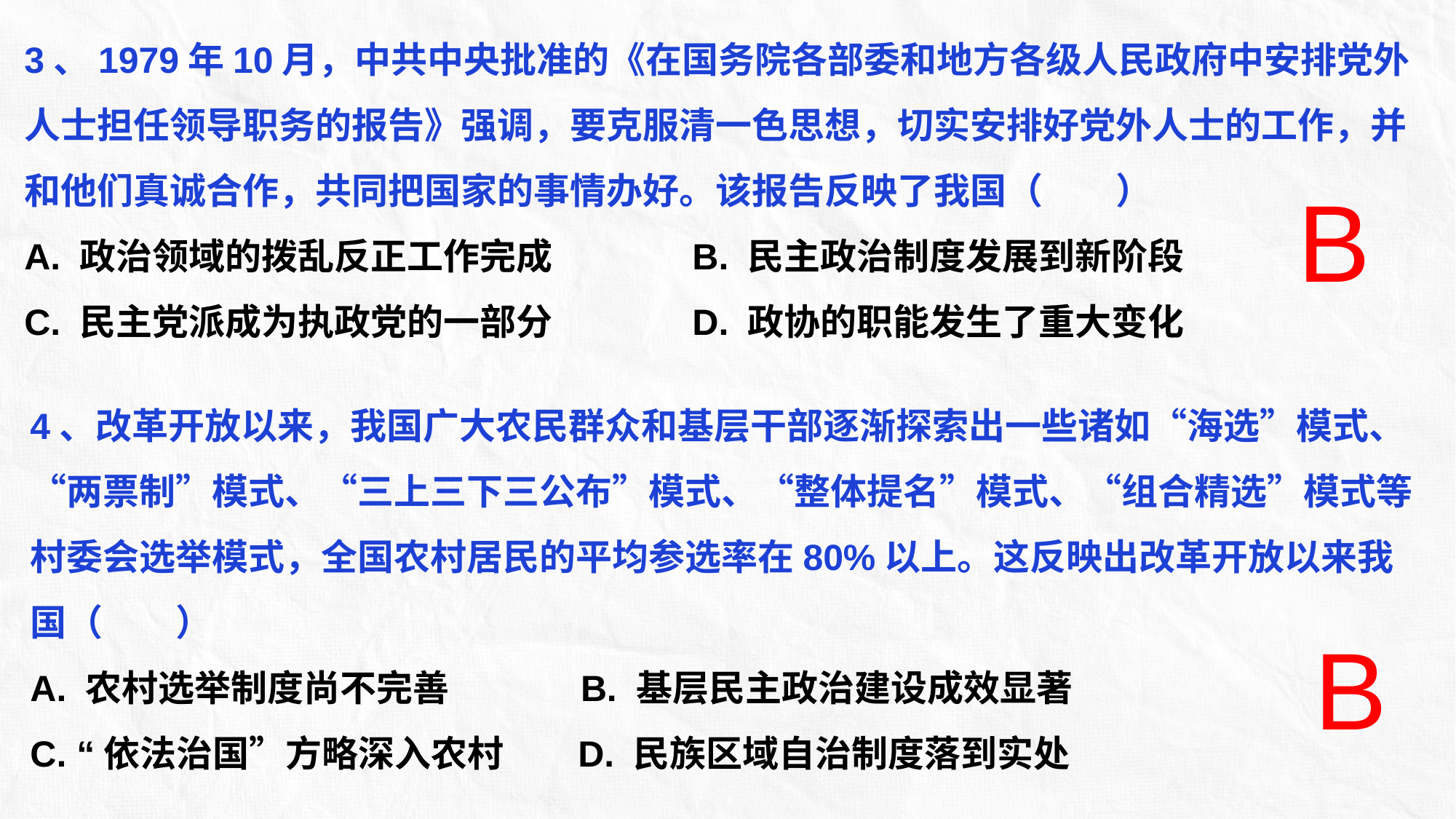

3、1979年10月，中共中央批准的《在国务院各部委和地方各级人民政府中安排党外人士担任领导职务的报告》强调，要克服清一色思想，切实安排好党外人士的工作，并和他们真诚合作，共同把国家的事情办好。该报告反映了我国（　　）
A. 政治领域的拨乱反正工作完成                B. 民主政治制度发展到新阶段
C. 民主党派成为执政党的一部分                D. 政协的职能发生了重大变化
B
4、改革开放以来，我国广大农民群众和基层干部逐渐探索出一些诸如“海选”模式、“两票制”模式、“三上三下三公布”模式、“整体提名”模式、“组合精选”模式等村委会选举模式，全国农村居民的平均参选率在80%以上。这反映出改革开放以来我国（　　）
A. 农村选举制度尚不完善               B. 基层民主政治建设成效显著
C. “依法治国”方略深入农村        D. 民族区域自治制度落到实处
B